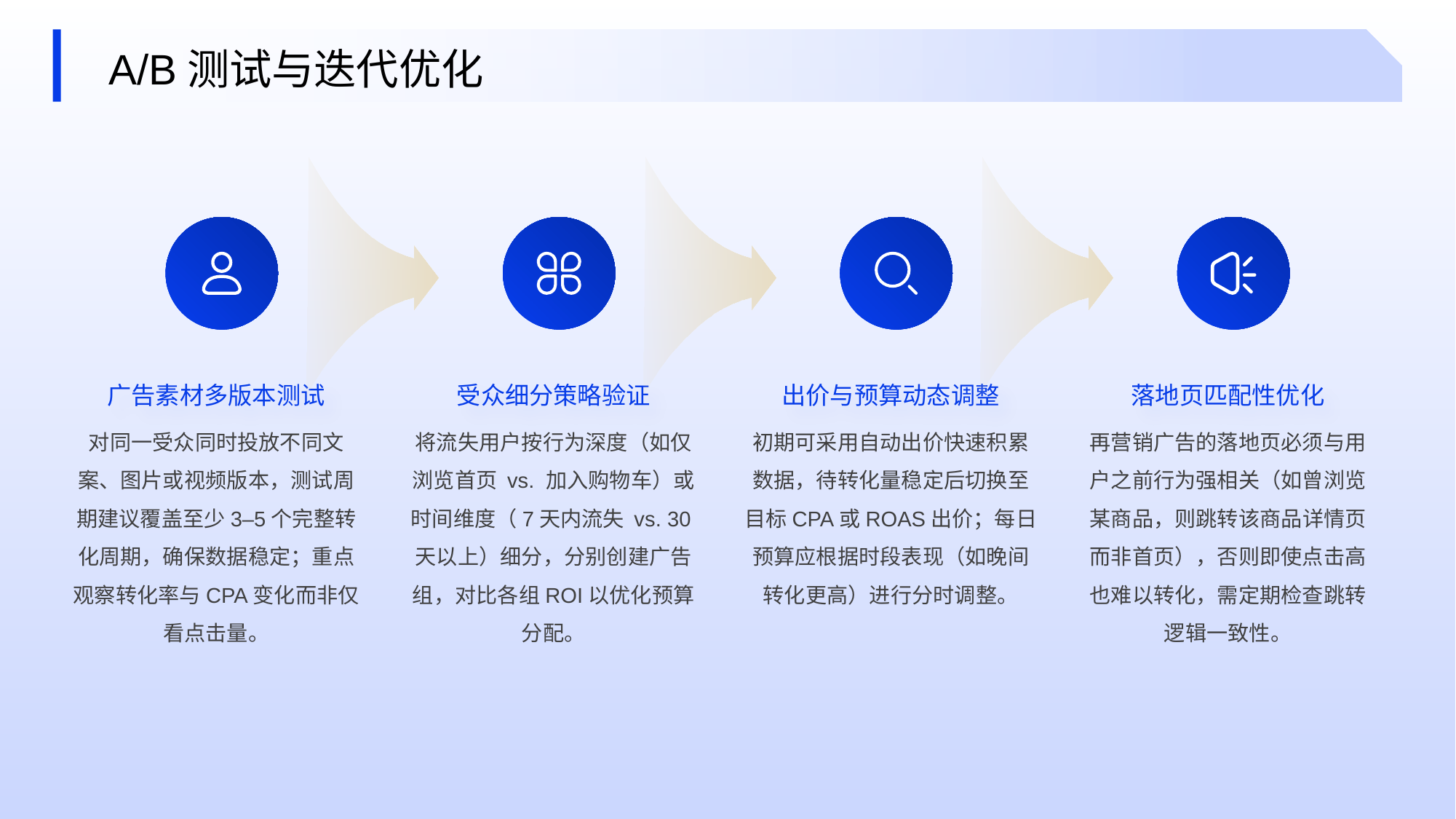

A/B测试与迭代优化

广告素材多版本测试
受众细分策略验证
出价与预算动态调整
落地页匹配性优化
对同一受众同时投放不同文案、图片或视频版本，测试周期建议覆盖至少3–5个完整转化周期，确保数据稳定；重点观察转化率与CPA变化而非仅看点击量。
将流失用户按行为深度（如仅浏览首页 vs. 加入购物车）或时间维度（7天内流失 vs. 30天以上）细分，分别创建广告组，对比各组ROI以优化预算分配。
初期可采用自动出价快速积累数据，待转化量稳定后切换至目标CPA或ROAS出价；每日预算应根据时段表现（如晚间转化更高）进行分时调整。
再营销广告的落地页必须与用户之前行为强相关（如曾浏览某商品，则跳转该商品详情页而非首页），否则即使点击高也难以转化，需定期检查跳转逻辑一致性。